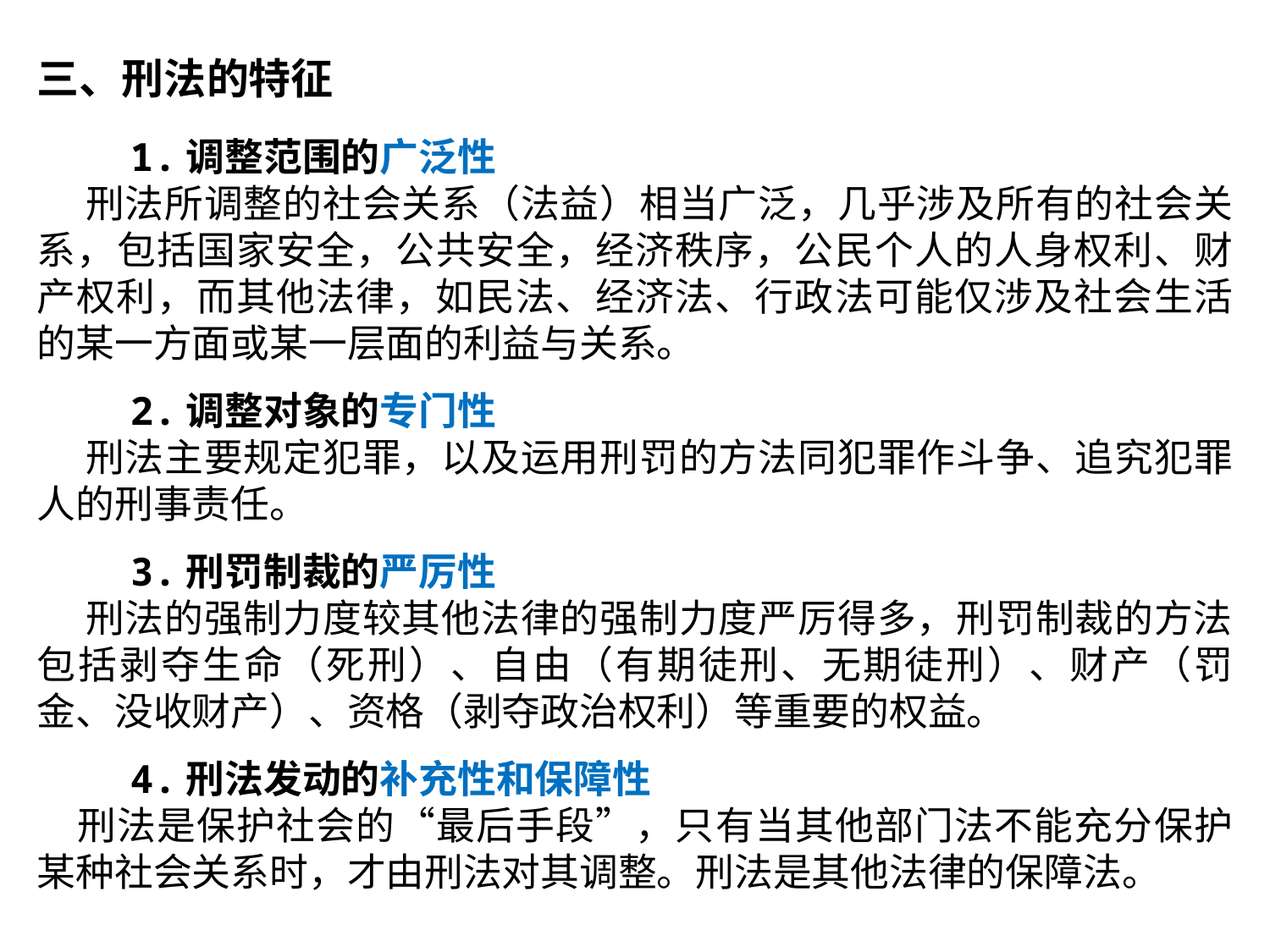

三、刑法的特征

    1.调整范围的广泛性
    刑法所调整的社会关系（法益）相当广泛，几乎涉及所有的社会关系，包括国家安全，公共安全，经济秩序，公民个人的人身权利、财产权利，而其他法律，如民法、经济法、行政法可能仅涉及社会生活的某一方面或某一层面的利益与关系。

    2.调整对象的专门性
    刑法主要规定犯罪，以及运用刑罚的方法同犯罪作斗争、追究犯罪人的刑事责任。

    3.刑罚制裁的严厉性
    刑法的强制力度较其他法律的强制力度严厉得多，刑罚制裁的方法包括剥夺生命（死刑）、自由（有期徒刑、无期徒刑）、财产（罚金、没收财产）、资格（剥夺政治权利）等重要的权益。

    4.刑法发动的补充性和保障性
   刑法是保护社会的“最后手段”，只有当其他部门法不能充分保护某种社会关系时，才由刑法对其调整。刑法是其他法律的保障法。